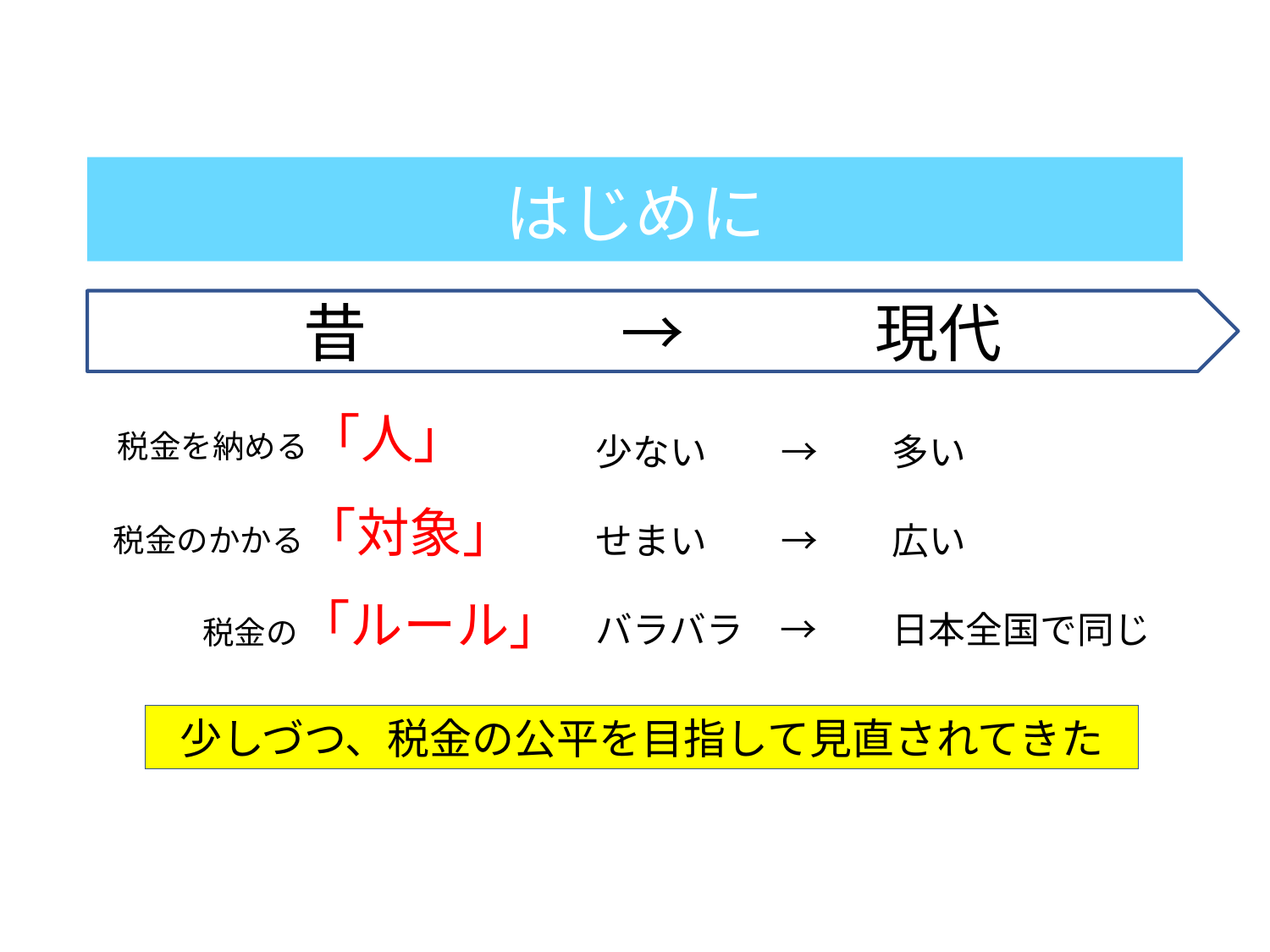

# はじめに
昔　　　　→　　　現代
税金を納める「人」
少ない　　→　　多い

せまい　　→　　広い

バラバラ　→　　日本全国で同じ
税金のかかる「対象」
税金の「ルール」
少しづつ、税金の公平を目指して見直されてきた